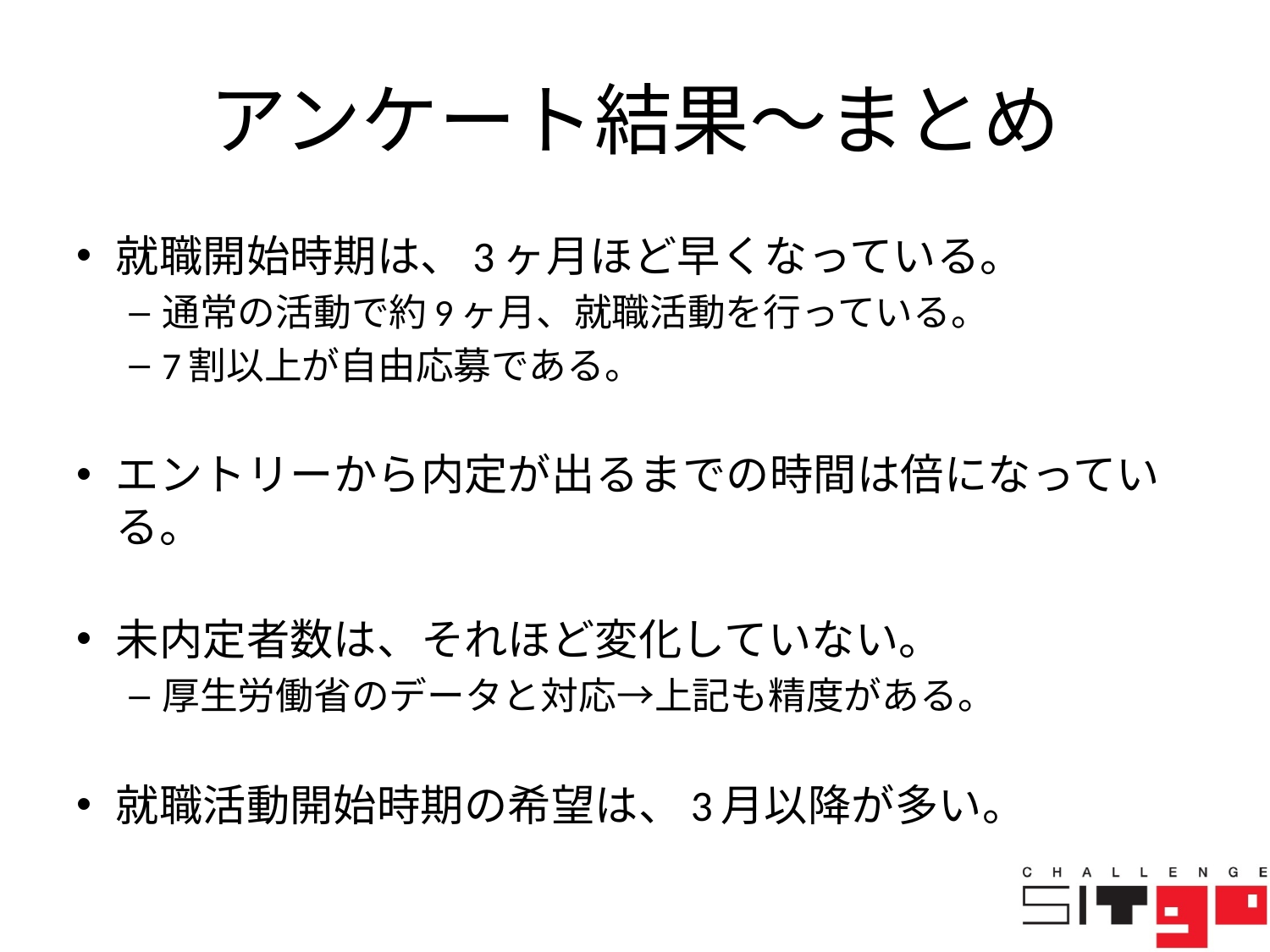

# アンケート結果～まとめ
就職開始時期は、3ヶ月ほど早くなっている。
通常の活動で約9ヶ月、就職活動を行っている。
7割以上が自由応募である。

エントリーから内定が出るまでの時間は倍になっている。

未内定者数は、それほど変化していない。
厚生労働省のデータと対応→上記も精度がある。

就職活動開始時期の希望は、3月以降が多い。